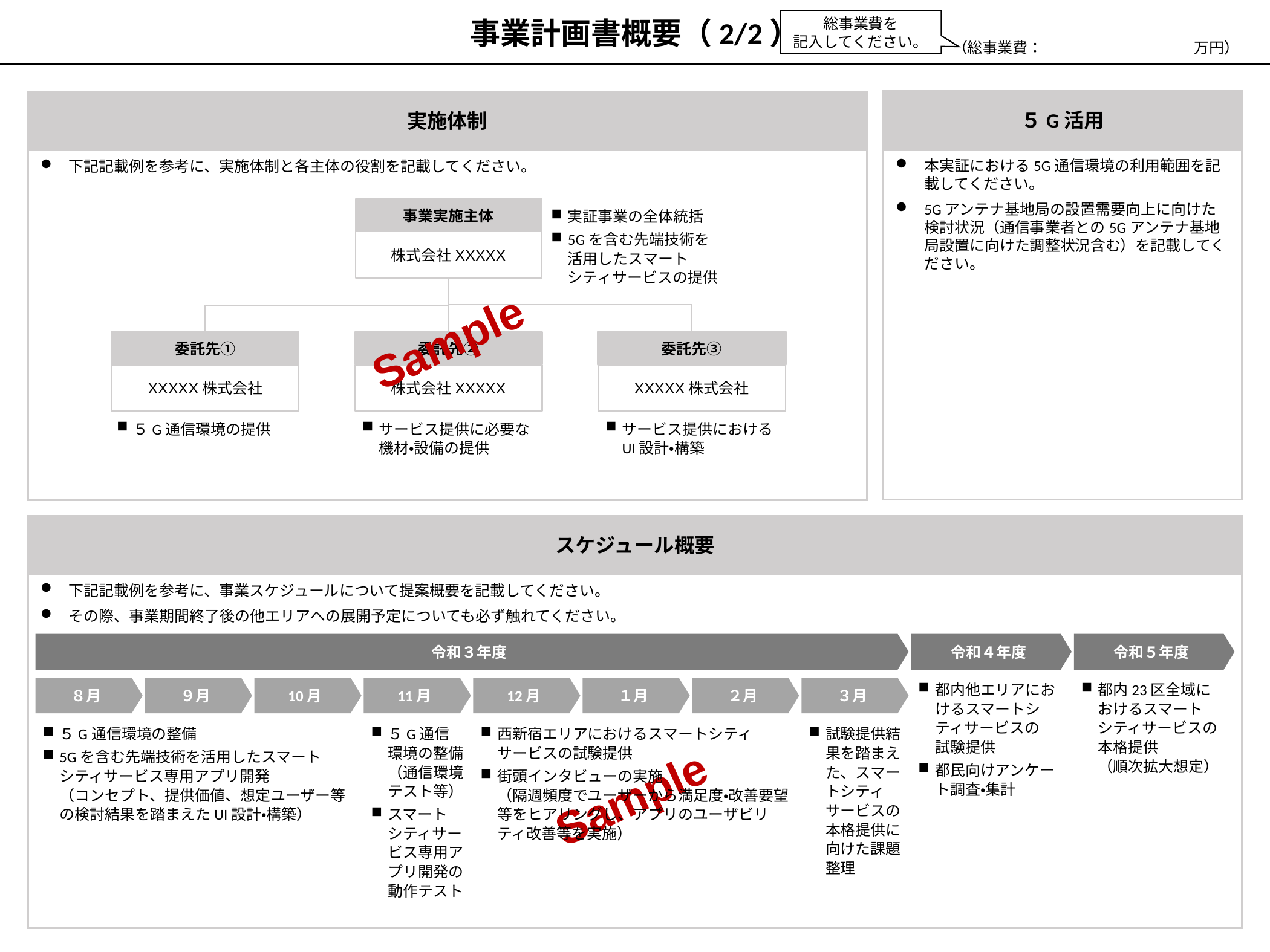

事業計画書概要（2/2）
総事業費を
記入してください。
（総事業費：　　　　　　　　　　万円）
５G活用
実施体制
本実証における5G通信環境の利用範囲を記載してください。
5Gアンテナ基地局の設置需要向上に向けた検討状況（通信事業者との5Gアンテナ基地局設置に向けた調整状況含む）を記載してください。
下記記載例を参考に、実施体制と各主体の役割を記載してください。
実証事業の全体統括
5Gを含む先端技術を
活用したスマート
シティサービスの提供
事業実施主体
株式会社XXXXX
委託先①
XXXXX株式会社
委託先②
株式会社XXXXX
委託先③
XXXXX株式会社
５G通信環境の提供
サービス提供に必要な機材・設備の提供
サービス提供におけるUI設計・構築
Sample
スケジュール概要
下記記載例を参考に、事業スケジュールについて提案概要を記載してください。
その際、事業期間終了後の他エリアへの展開予定についても必ず触れてください。
令和３年度
令和４年度
令和５年度
都内他エリアにおけるスマートシティサービスの
試験提供
都民向けアンケート調査・集計
都内23区全域に
おけるスマート
シティサービスの本格提供
（順次拡大想定）
８月
９月
10月
11月
12月
１月
２月
３月
５G通信環境の整備
5Gを含む先端技術を活用したスマート
シティサービス専用アプリ開発
（コンセプト、提供価値、想定ユーザー等の検討結果を踏まえたUI設計・構築）
５G通信環境の整備
（通信環境テスト等）
スマート
シティサービス専用アプリ開発の動作テスト
西新宿エリアにおけるスマートシティ
サービスの試験提供
街頭インタビューの実施
（隔週頻度でユーザーから満足度・改善要望等をヒアリングし、アプリのユーザビリティ改善等を実施）
試験提供結果を踏まえた、スマートシティサービスの本格提供に向けた課題整理
Sample